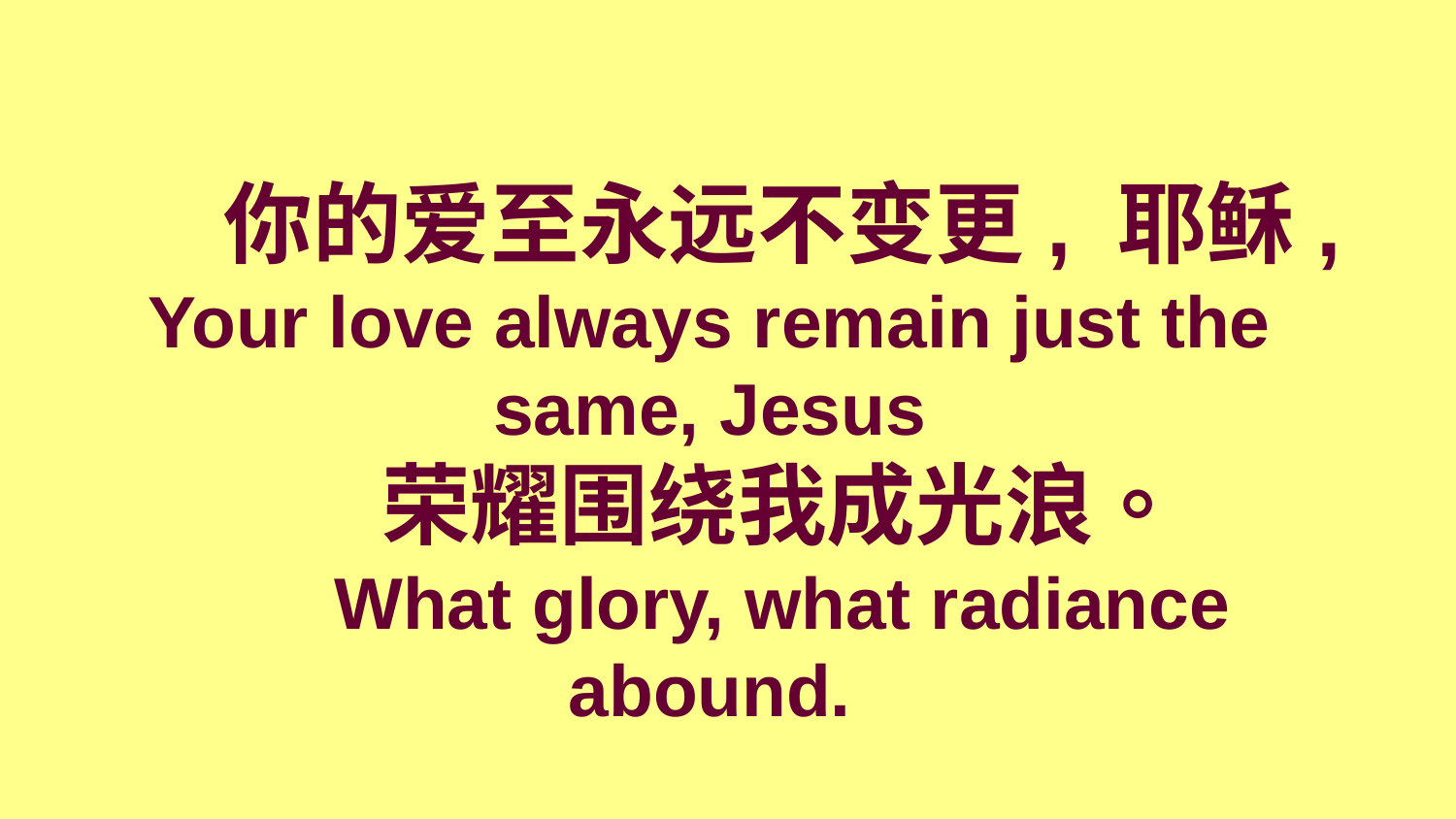

# 你的爱至永远不变更, 耶稣, Your love always remain just the same, Jesus 荣耀围绕我成光浪。 What glory, what radiance abound.